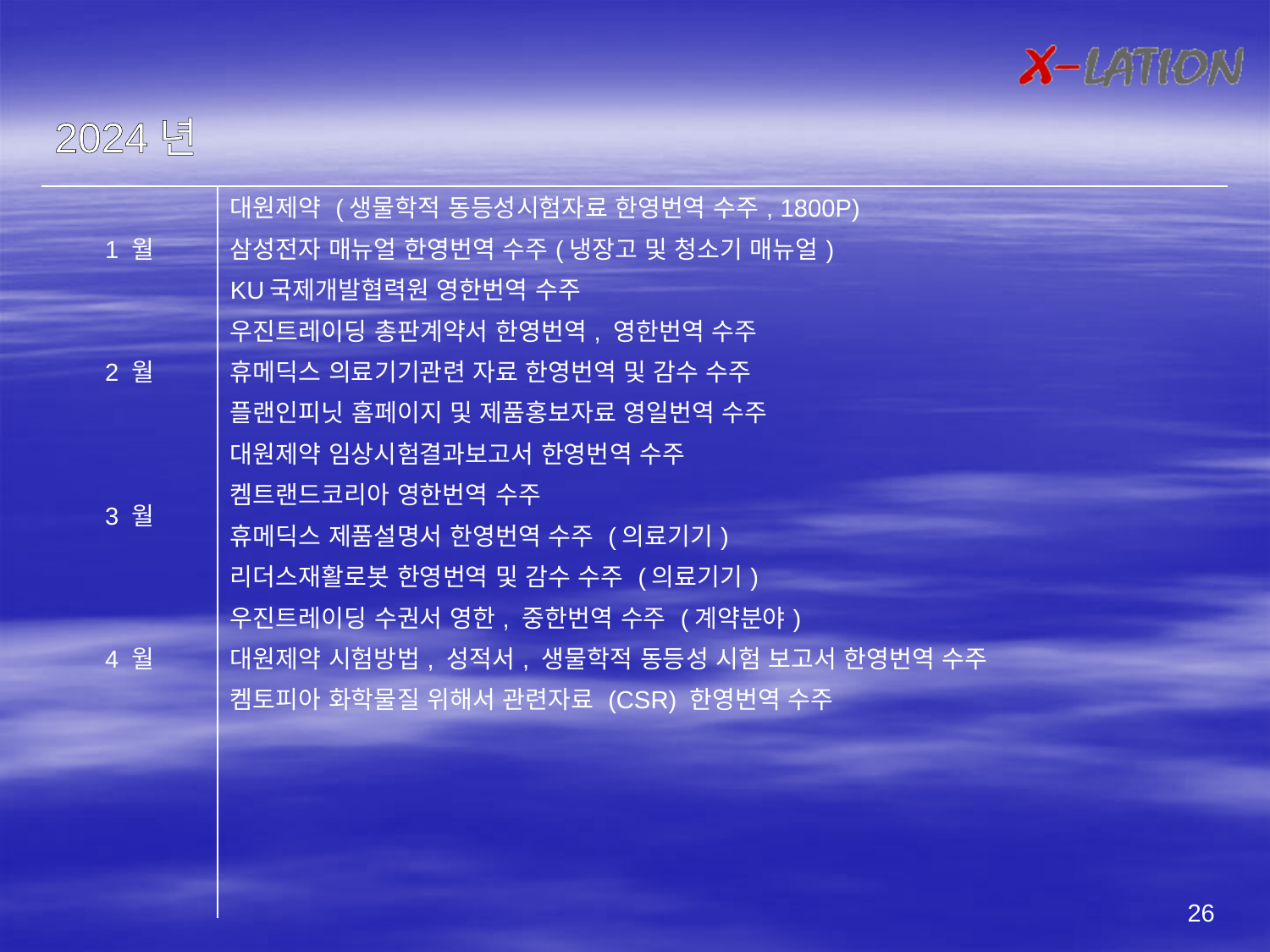

2024년
| 1 월 | 대원제약 (생물학적 동등성시험자료 한영번역 수주, 1800P) 삼성전자 매뉴얼 한영번역 수주(냉장고 및 청소기 매뉴얼) KU국제개발협력원 영한번역 수주 |
| --- | --- |
| 2 월 | 우진트레이딩 총판계약서 한영번역, 영한번역 수주 휴메딕스 의료기기관련 자료 한영번역 및 감수 수주 플랜인피닛 홈페이지 및 제품홍보자료 영일번역 수주 |
| 3 월 | 대원제약 임상시험결과보고서 한영번역 수주 켐트랜드코리아 영한번역 수주 휴메딕스 제품설명서 한영번역 수주 (의료기기) 리더스재활로봇 한영번역 및 감수 수주 (의료기기) |
| 4 월 | 우진트레이딩 수권서 영한, 중한번역 수주 (계약분야) 대원제약 시험방법, 성적서, 생물학적 동등성 시험 보고서 한영번역 수주 켐토피아 화학물질 위해서 관련자료 (CSR) 한영번역 수주 |
|  |  |
|  |  |
|  |  |
|  |  |
|  |  |
|  |  |
26